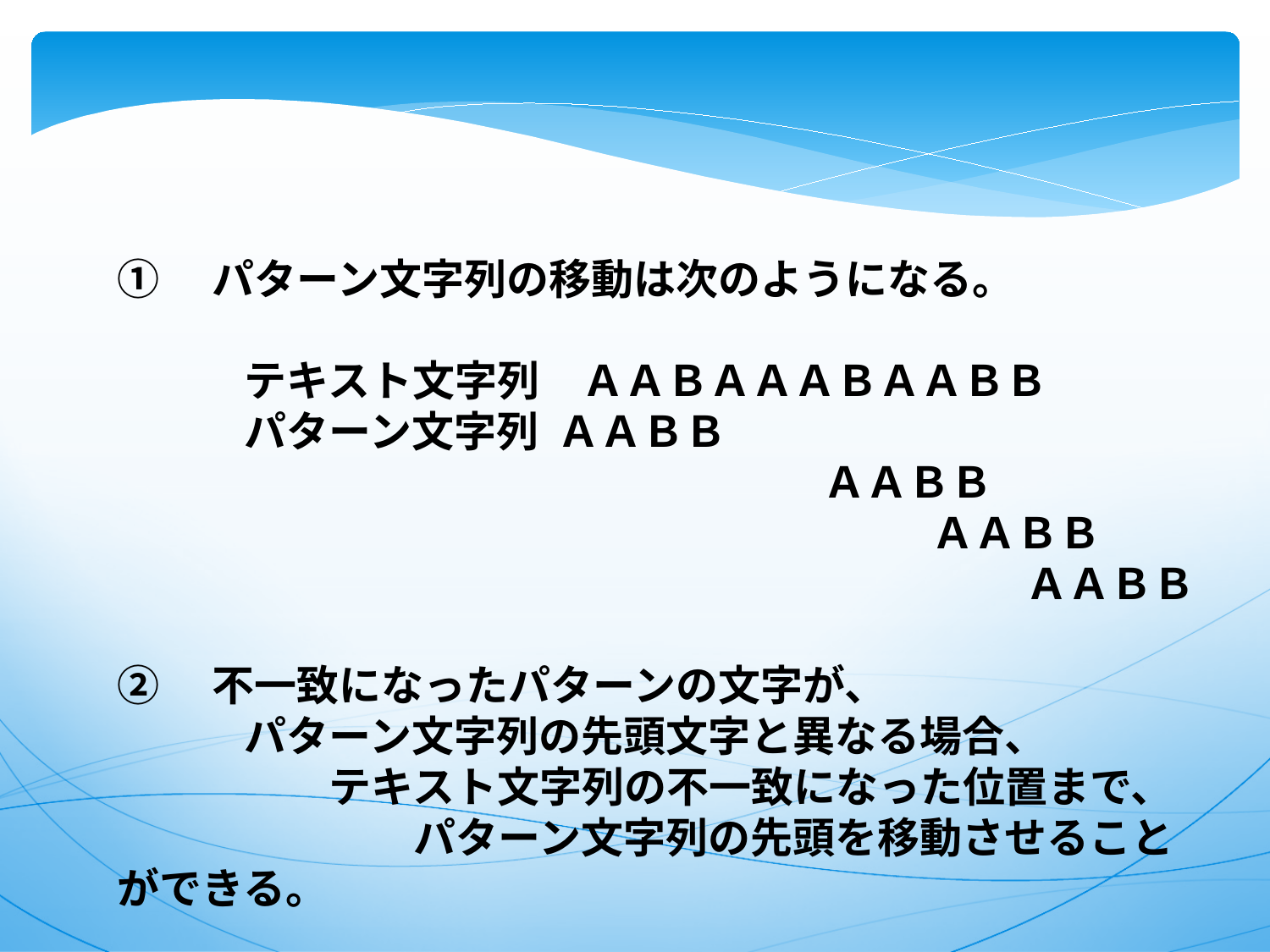

①　パターン文字列の移動は次のようになる。

テキスト文字列　ＡＡＢＡＡＡＢＡＡＢＢ
パターン文字列  ＡＡＢＢ
　　　　　　　　　　　　　   ＡＡＢＢ
　　　　　　　　　　　　　　　　 ＡＡＢＢ
　　　　　　　　　　　　　　　　　　  ＡＡＢＢ

②　不一致になったパターンの文字が、
　　　パターン文字列の先頭文字と異なる場合、
　　　　　テキスト文字列の不一致になった位置まで、
　　　　　　　パターン文字列の先頭を移動させることができる。